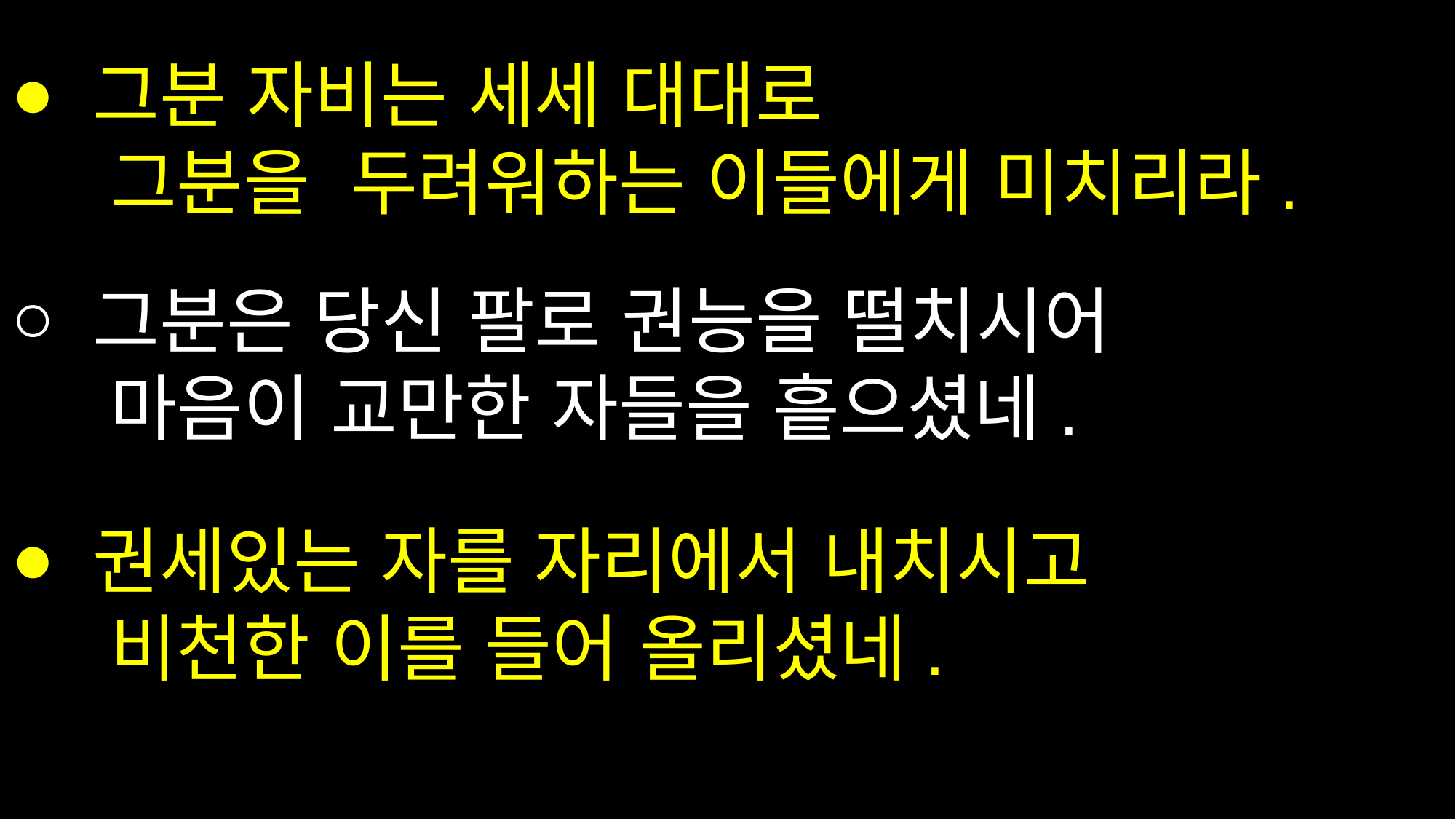

그분 자비는 세세 대대로
    그분을  두려워하는 이들에게 미치리라.

그분은 당신 팔로 권능을 떨치시어
    마음이 교만한 자들을 흩으셨네.

권세있는 자를 자리에서 내치시고
    비천한 이를 들어 올리셨네.